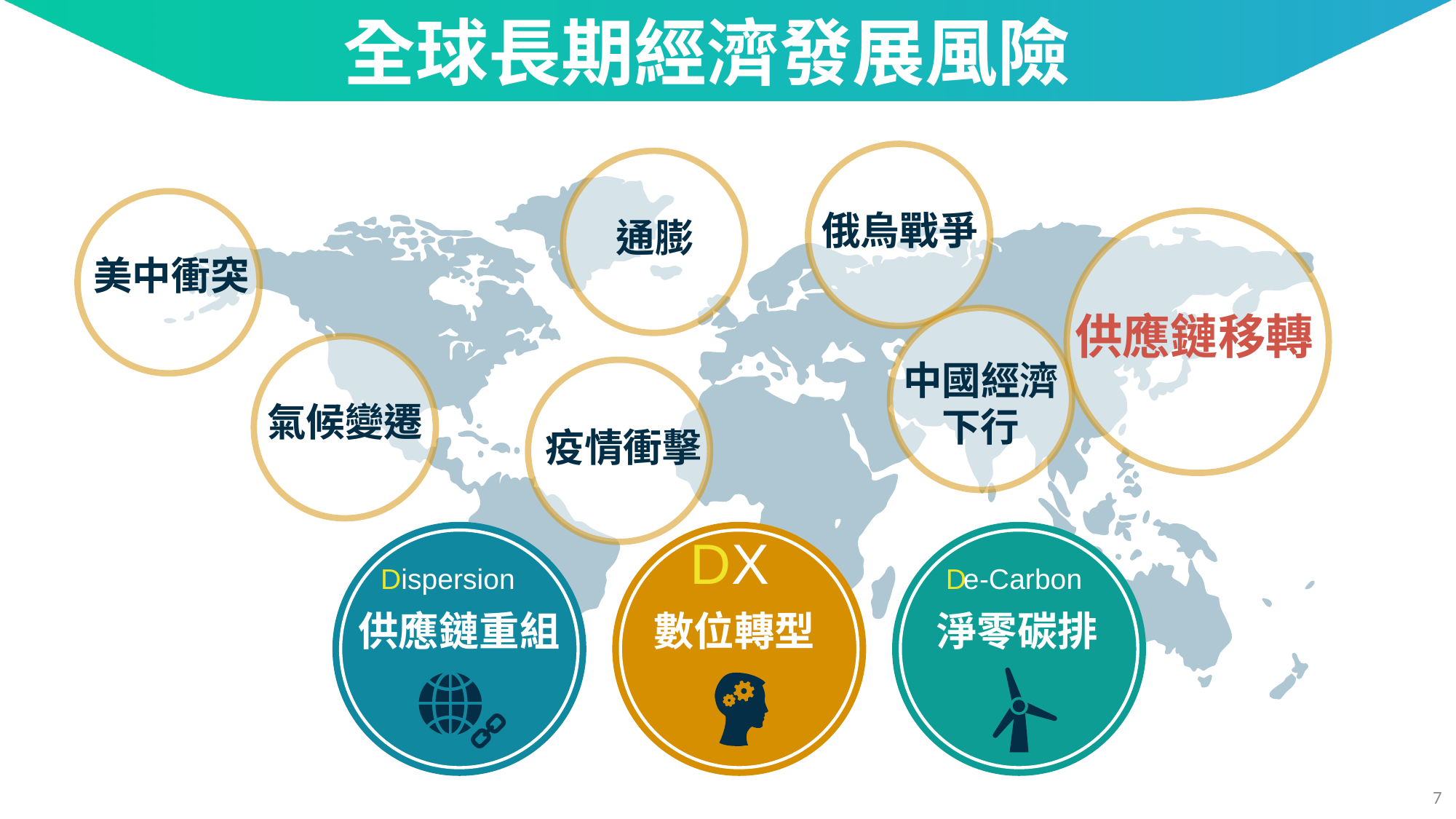

全球長期經濟發展風險

俄烏戰爭
通膨

​
美中衝突
供應鏈移轉

​

中國經濟下行

氣候變遷
​
疫情衝擊
DX

​
Dispersion​
D
e-Carbon

​
供應鏈重組
數位轉型
淨零碳排
​

7